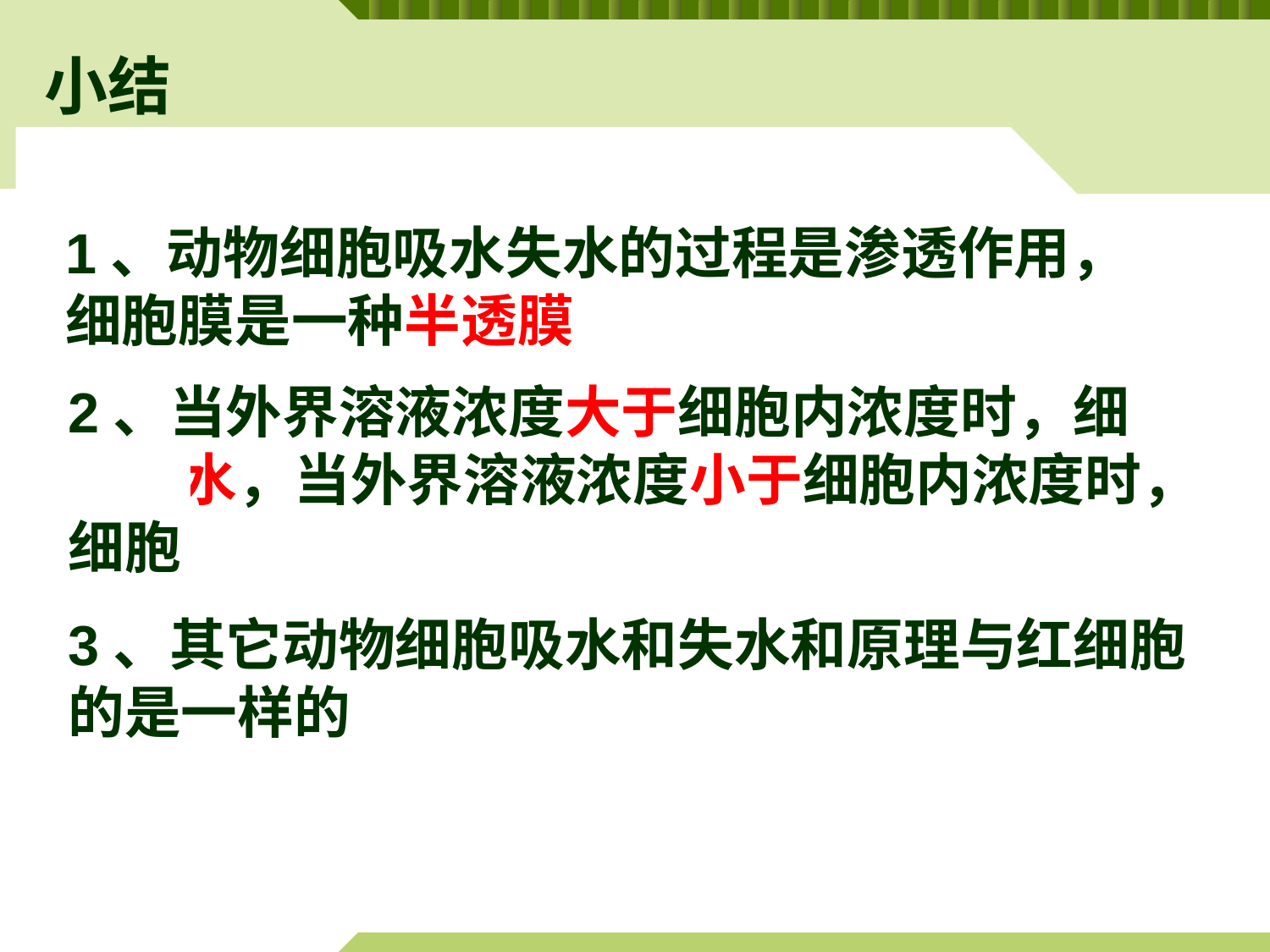

小结
1、动物细胞吸水失水的过程是渗透作用，细胞膜是一种半透膜
2、当外界溶液浓度大于细胞内浓度时，细胞失水，当外界溶液浓度小于细胞内浓度时，细胞吸水

3、其它动物细胞吸水和失水和原理与红细胞的是一样的